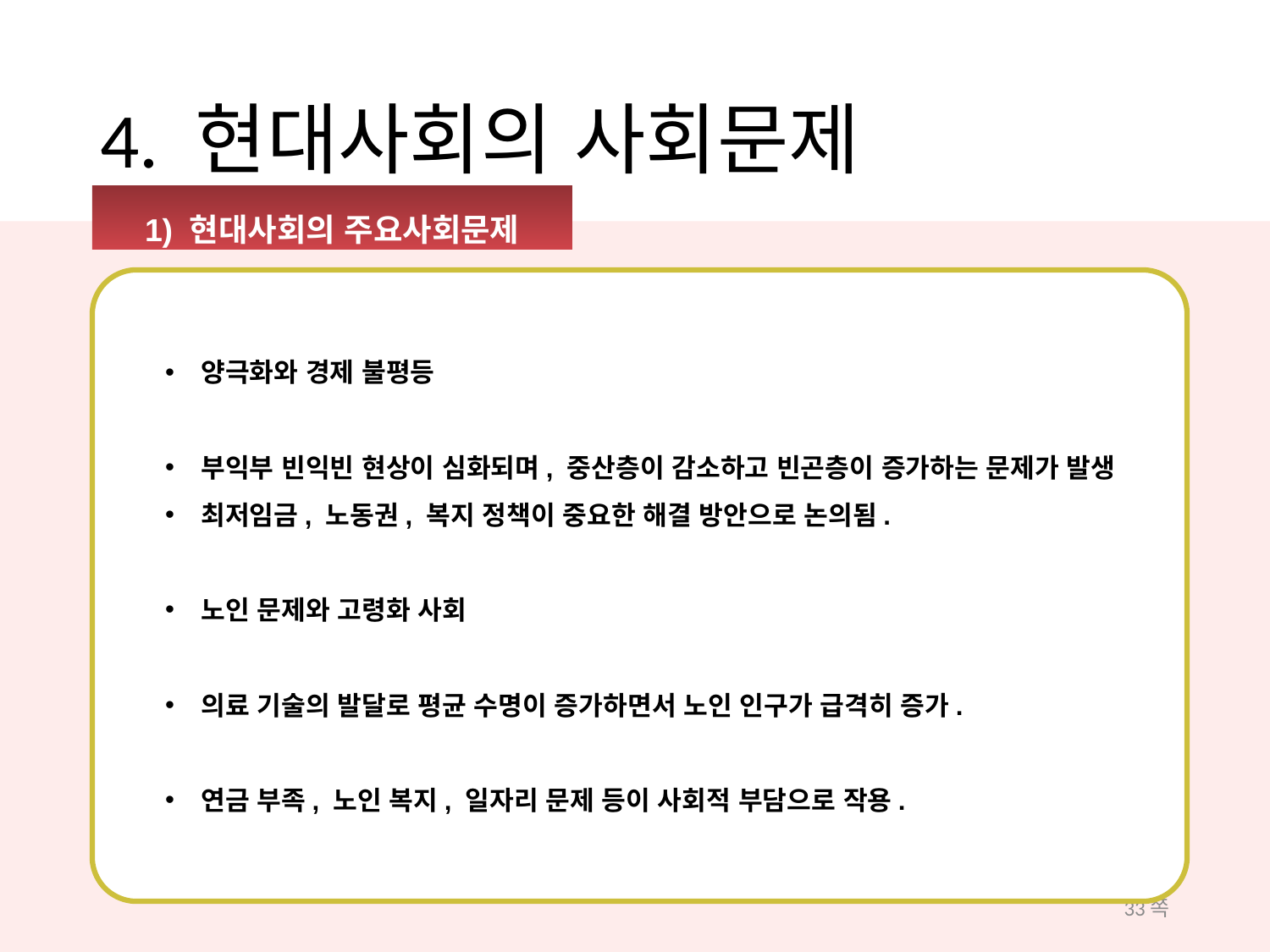

# 4. 현대사회의 사회문제
1) 현대사회의 주요사회문제

양극화와 경제 불평등

부익부 빈익빈 현상이 심화되며, 중산층이 감소하고 빈곤층이 증가하는 문제가 발생
최저임금, 노동권, 복지 정책이 중요한 해결 방안으로 논의됨.

노인 문제와 고령화 사회

의료 기술의 발달로 평균 수명이 증가하면서 노인 인구가 급격히 증가.

연금 부족, 노인 복지, 일자리 문제 등이 사회적 부담으로 작용.

33쪽